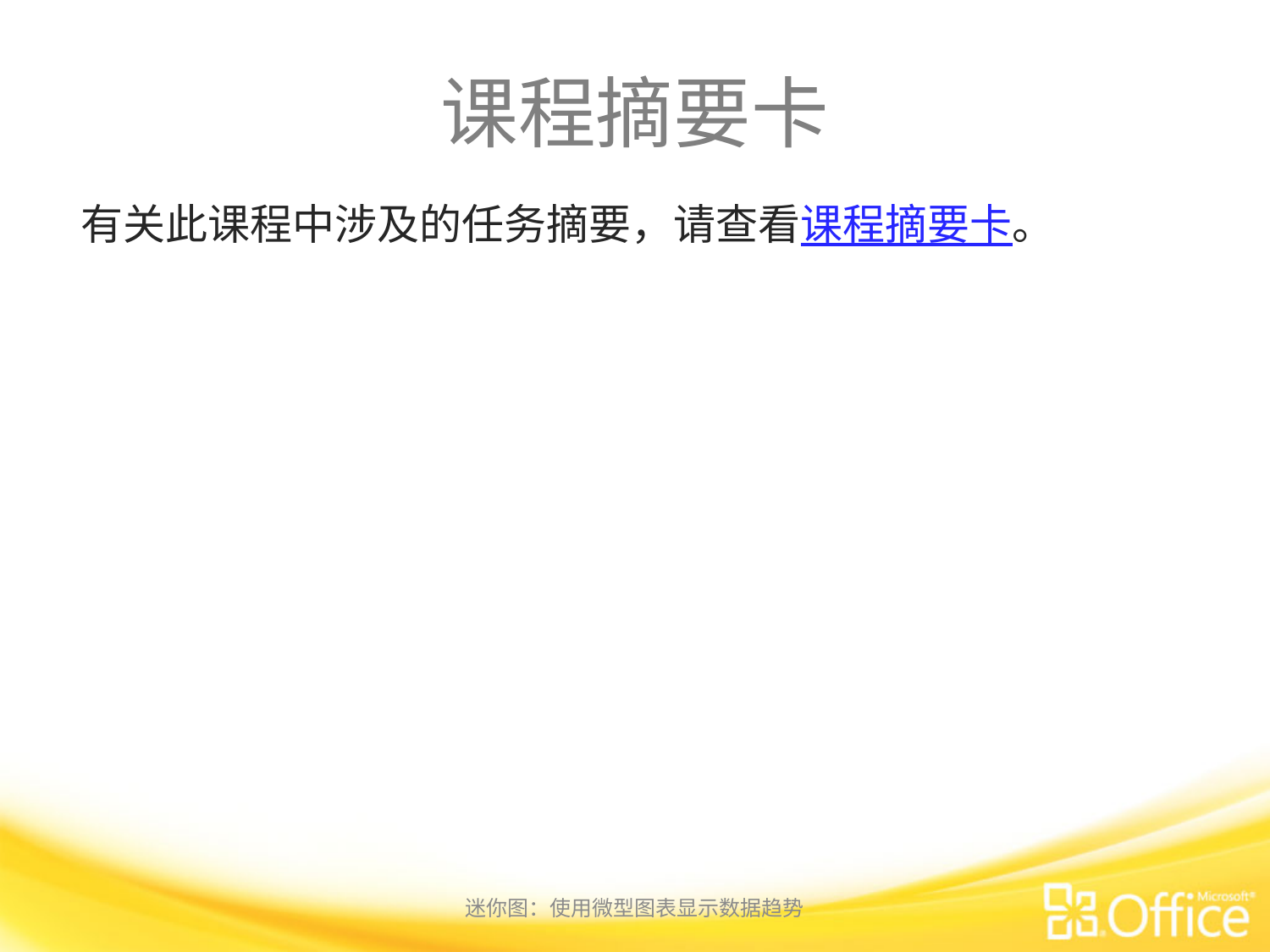

# 课程摘要卡
有关此课程中涉及的任务摘要，请查看课程摘要卡。
迷你图：使用微型图表显示数据趋势